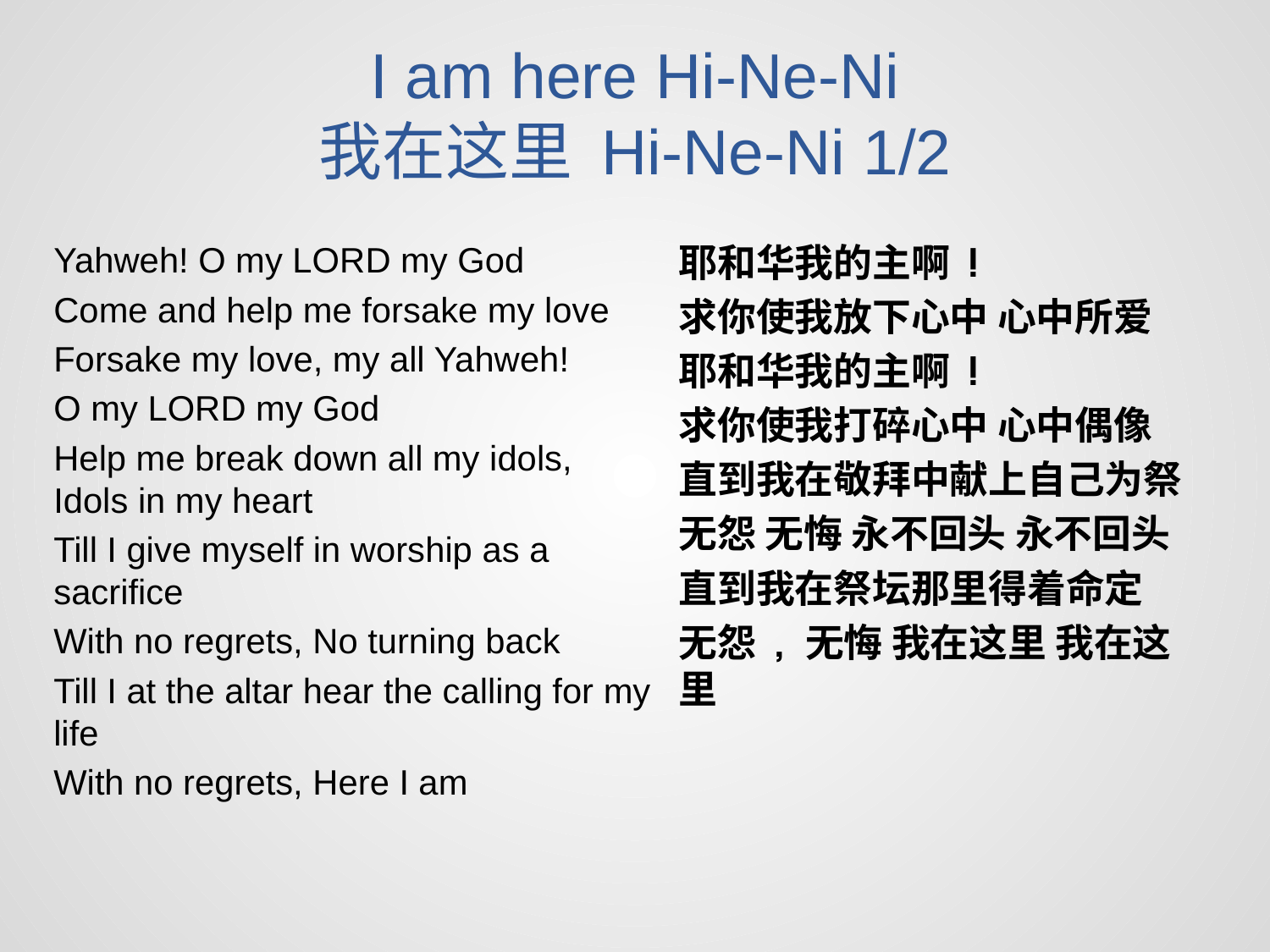

I am here Hi-Ne-Ni
我在这里 Hi-Ne-Ni 1/2

Yahweh! O my LORD my God
Come and help me forsake my love
Forsake my love, my all Yahweh!
O my LORD my God
Help me break down all my idols, Idols in my heart
Till I give myself in worship as a sacrifice
With no regrets, No turning back
Till I at the altar hear the calling for my life
With no regrets, Here I am
耶和华我的主啊 !
求你使我放下心中 心中所爱
耶和华我的主啊 !
求你使我打碎心中 心中偶像
直到我在敬拜中献上自己为祭
无怨 无悔 永不回头 永不回头
直到我在祭坛那里得着命定
无怨 , 无悔 我在这里 我在这里